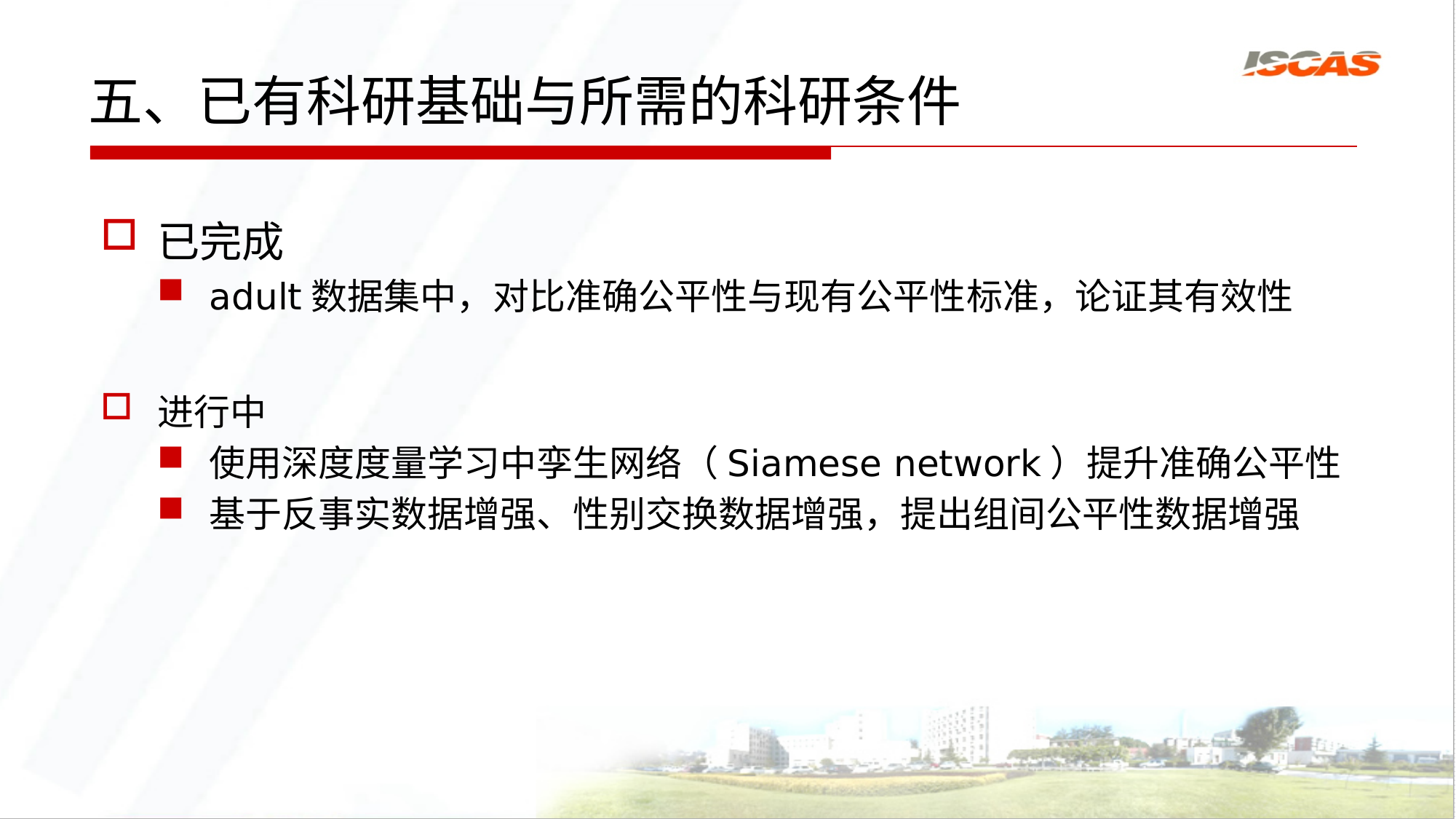

# 五、已有科研基础与所需的科研条件
已完成
adult数据集中，对比准确公平性与现有公平性标准，论证其有效性

进行中
使用深度度量学习中孪生网络（Siamese network）提升准确公平性
基于反事实数据增强、性别交换数据增强，提出组间公平性数据增强